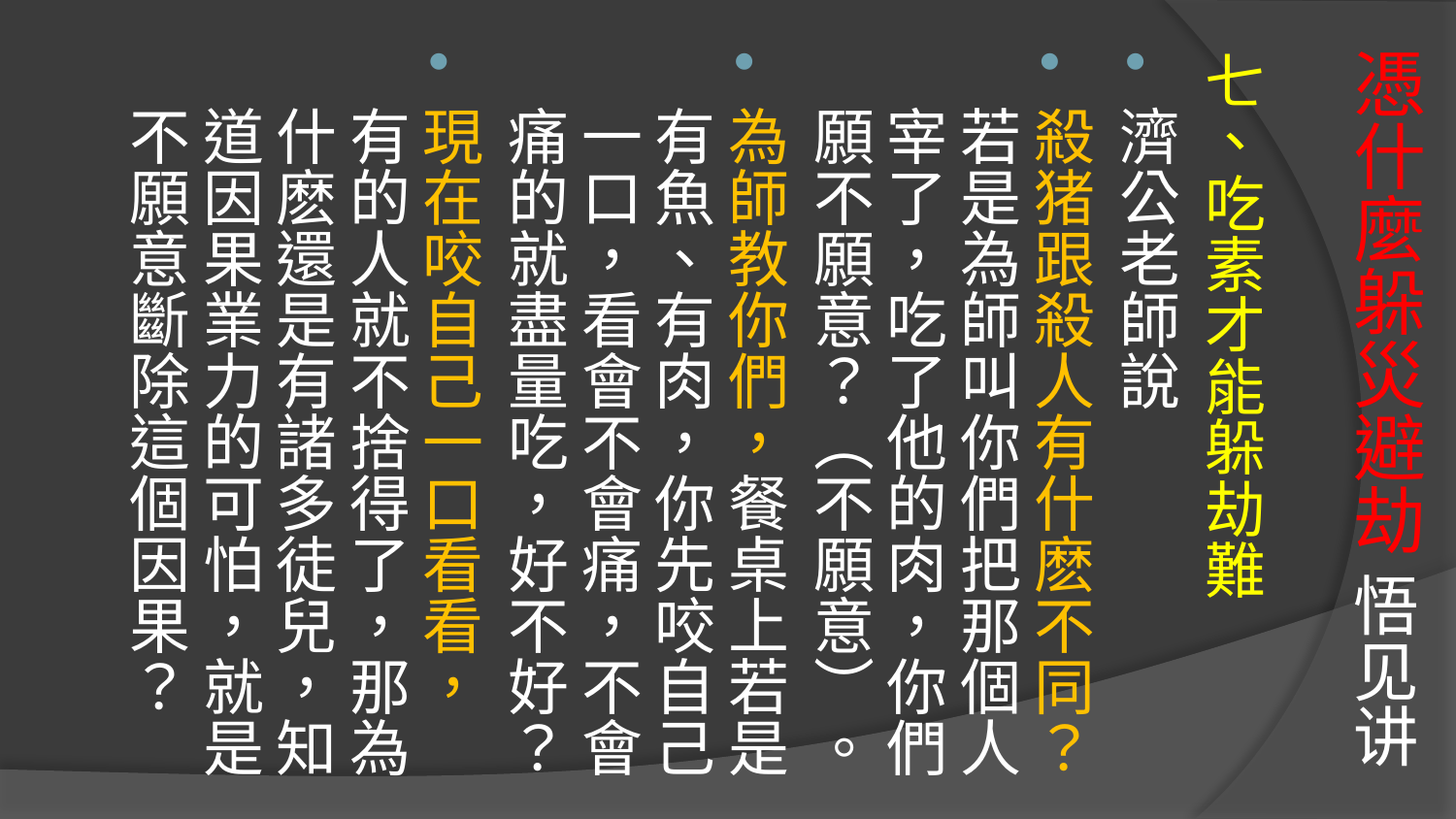

# 憑什麼躲災避劫 悟见讲
七、吃素才能躲劫難
濟公老師說
殺猪跟殺人有什麽不同？
若是為師叫你們把那個人宰了，吃了他的肉，你們願不願意？（不願意）。
為師教你們，餐桌上若是有魚、有肉，你先咬自己一口，看會不會痛，不會痛的就盡量吃，好不好？
現在咬自己一口看看， 有的人就不捨得了，那為什麽還是有諸多徒兒，知道因果業力的可怕，就是不願意斷除這個因果？